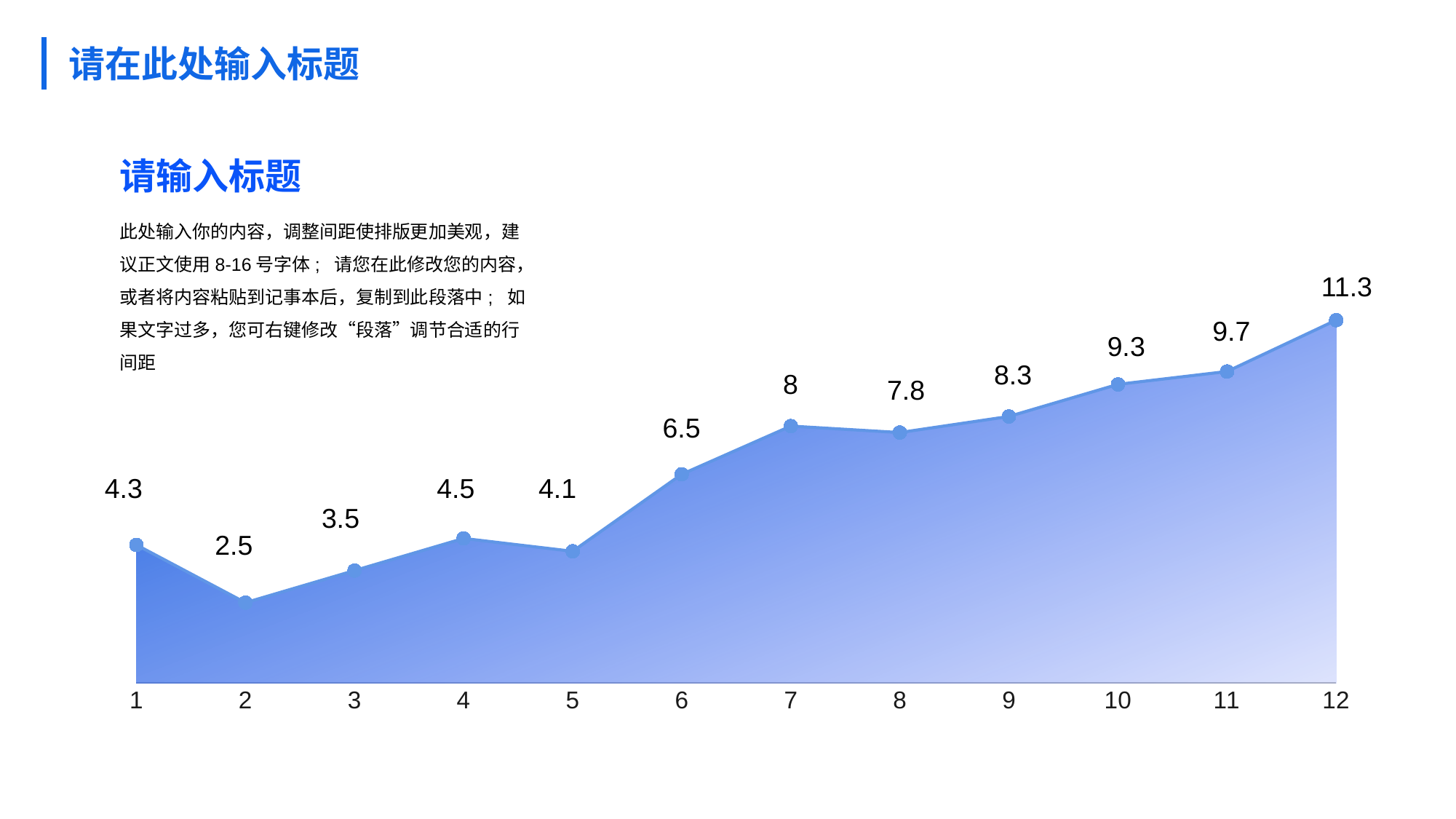

请在此处输入标题
请输入标题
此处输入你的内容，调整间距使排版更加美观，建议正文使用8-16号字体;  请您在此修改您的内容，或者将内容粘贴到记事本后，复制到此段落中;  如果文字过多，您可右键修改“段落”调节合适的行间距
11.3

### Chart

| Category | 列1 | 销售额 |
|---|---|---|
| 1 | 4.3 | 4.3 |
| 2 | 2.5 | 2.5 |
| 3 | 3.5 | 3.5 |
| 4 | 4.5 | 4.5 |
| 5 | 4.1 | 4.1 |
| 6 | 6.5 | 6.5 |
| 7 | 8.0 | 8.0 |
| 8 | 7.8 | 7.8 |
| 9 | 8.3 | 8.3 |
| 10 | 9.3 | 9.3 |
| 11 | 9.7 | 9.7 |
| 12 | 11.3 | 11.3 |
9.7
9.3
8.3
8
7.8
6.5
4.3
4.5
4.1
3.5
2.5